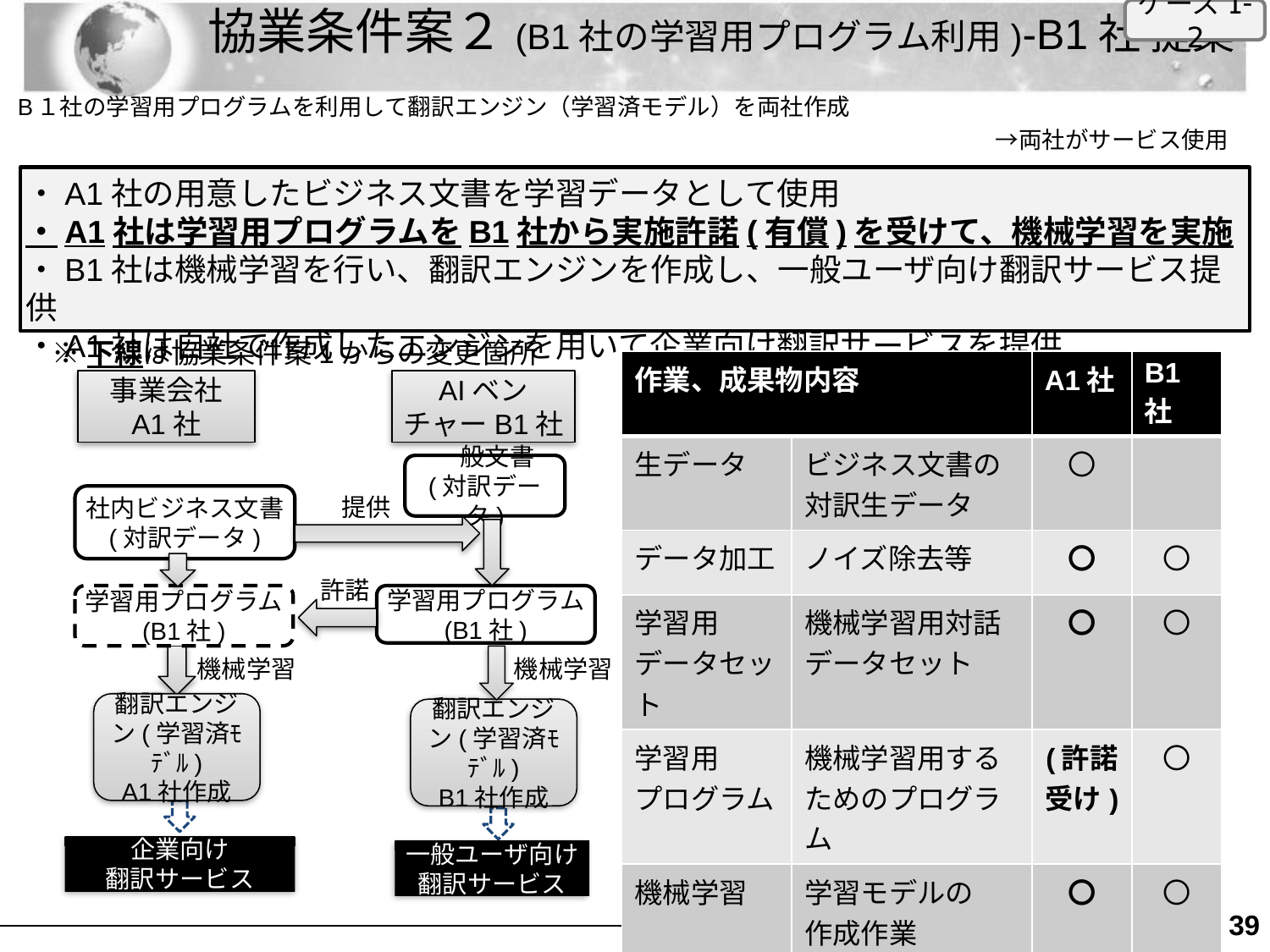

ケース1-2
# 協業条件案２(B1社の学習用プログラム利用)-B1社 提案
B１社の学習用プログラムを利用して翻訳エンジン（学習済モデル）を両社作成
　　　　　　　　　　　　　　　　　　　　　　　　　　　　　　　　　　　　　　　　　　→両社がサービス使用
・A1社の用意したビジネス文書を学習データとして使用
・A1社は学習用プログラムをB1社から実施許諾(有償)を受けて、機械学習を実施
・B1社は機械学習を行い、翻訳エンジンを作成し、一般ユーザ向け翻訳サービス提供
・A1社は自社で作成したエンジンを用いて企業向け翻訳サービスを提供
※下線は協業条件案1からの変更箇所
| 作業、成果物内容 |  | A1社 | B1社 |
| --- | --- | --- | --- |
| 生データ | ビジネス文書の 対訳生データ | 〇 |  |
| データ加工 | ノイズ除去等 | 〇 | 〇 |
| 学習用 データセット | 機械学習用対話データセット | 〇 | 〇 |
| 学習用 プログラム | 機械学習用する ためのプログラム | (許諾受け) | 〇 |
| 機械学習 | 学習モデルの 作成作業 | 〇 | 〇 |
| 学習済 モデル | ビジネス文書用の翻訳エンジン | 〇 | 〇 |
事業会社
A1社
AIベンチャーB1社
一般文書
(対訳データ)
社内ビジネス文書
(対訳データ)
提供

許諾
学習用プログラム
(B1社)
学習用プログラム
(B1社)

機械学習
機械学習
翻訳エンジン(学習済ﾓﾃﾞﾙ)
A1社作成
翻訳エンジン(学習済ﾓﾃﾞﾙ)
B1社作成

企業向け
翻訳サービス
一般ユーザ向け翻訳サービス
39